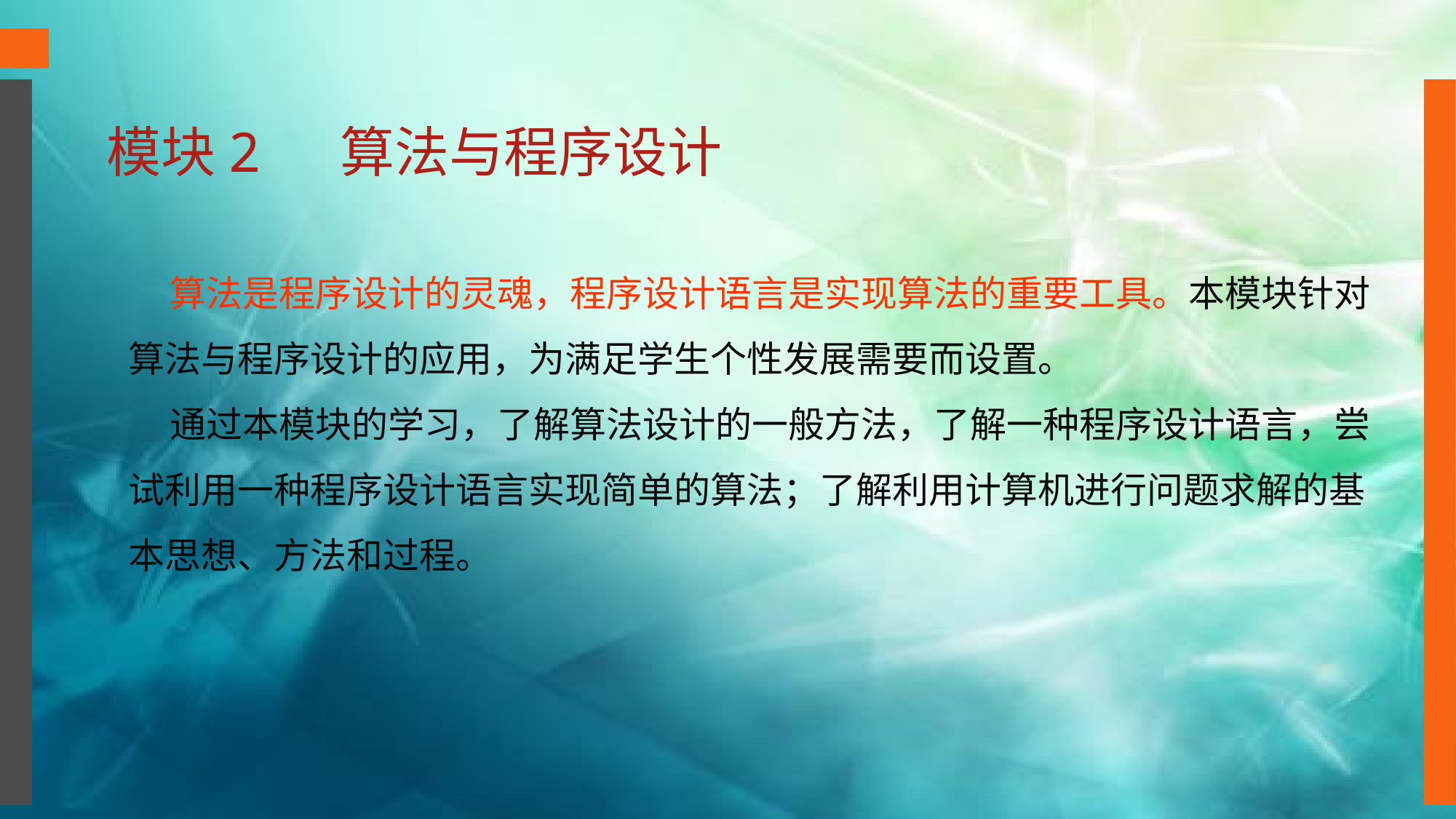

模块2  算法与程序设计

    算法是程序设计的灵魂，程序设计语言是实现算法的重要工具。本模块针对算法与程序设计的应用，为满足学生个性发展需要而设置。
    通过本模块的学习，了解算法设计的一般方法，了解一种程序设计语言，尝试利用一种程序设计语言实现简单的算法；了解利用计算机进行问题求解的基本思想、方法和过程。